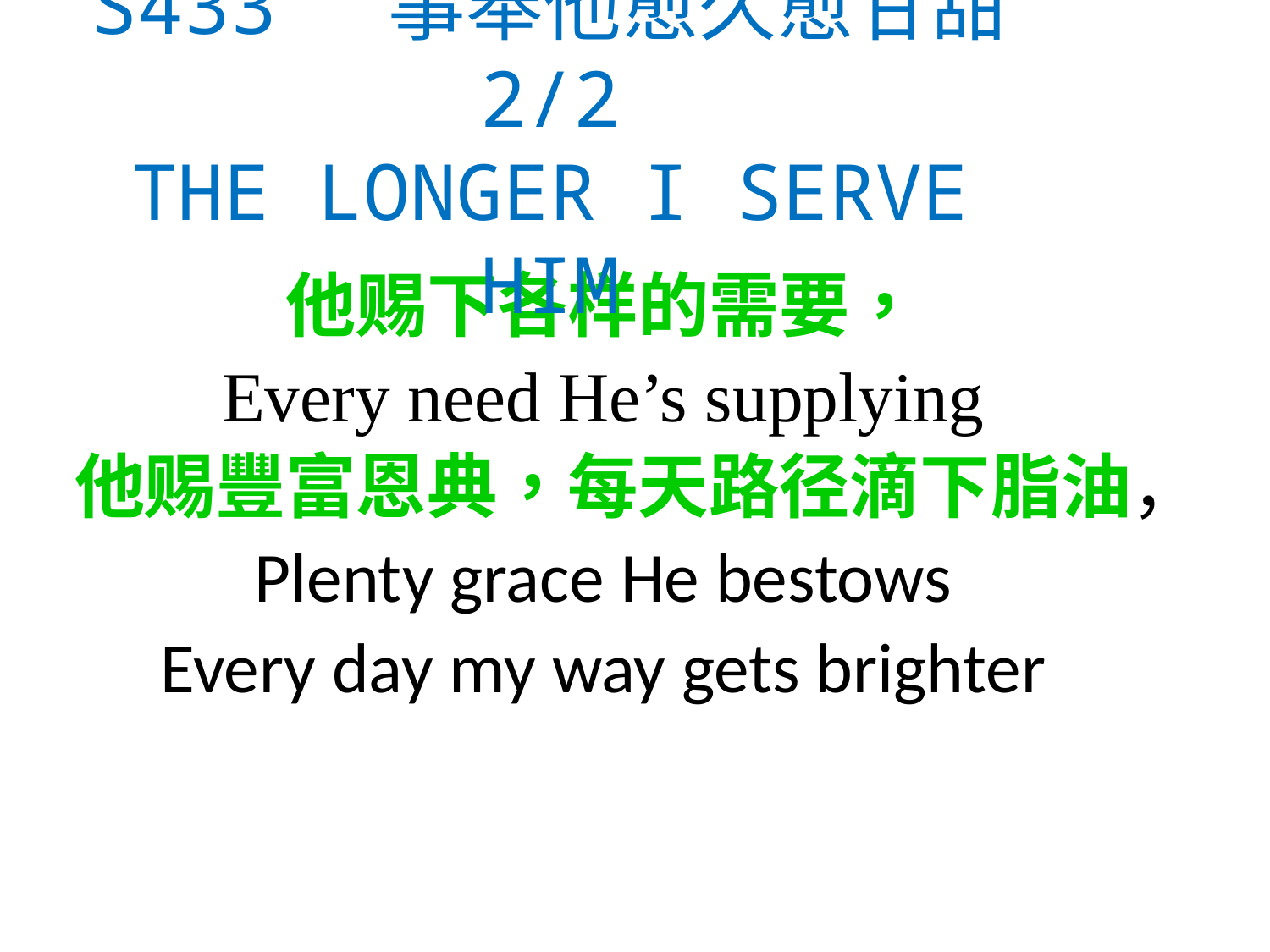

# S433  事奉他愈久愈甘甜 2/2 THE LONGER I SERVE HIM
他赐下各样的需要，
Every need He’s supplying
他赐豐富恩典，每天路径滴下脂油，
Plenty grace He bestows
Every day my way gets brighter